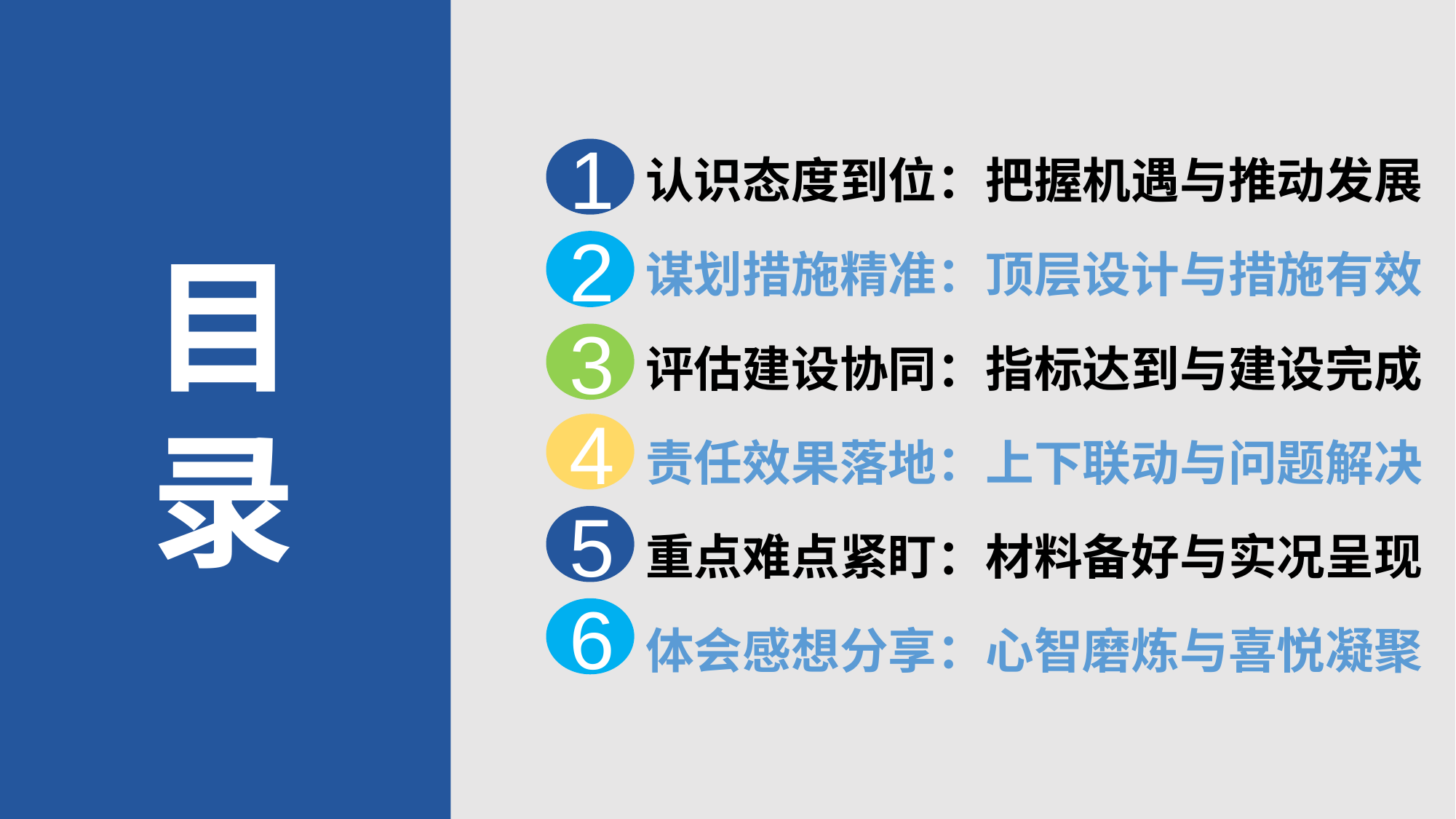

目
录
认识态度到位：把握机遇与推动发展
谋划措施精准：顶层设计与措施有效
评估建设协同：指标达到与建设完成
责任效果落地：上下联动与问题解决
重点难点紧盯：材料备好与实况呈现
体会感想分享：心智磨炼与喜悦凝聚
1
2
3
4
5
6